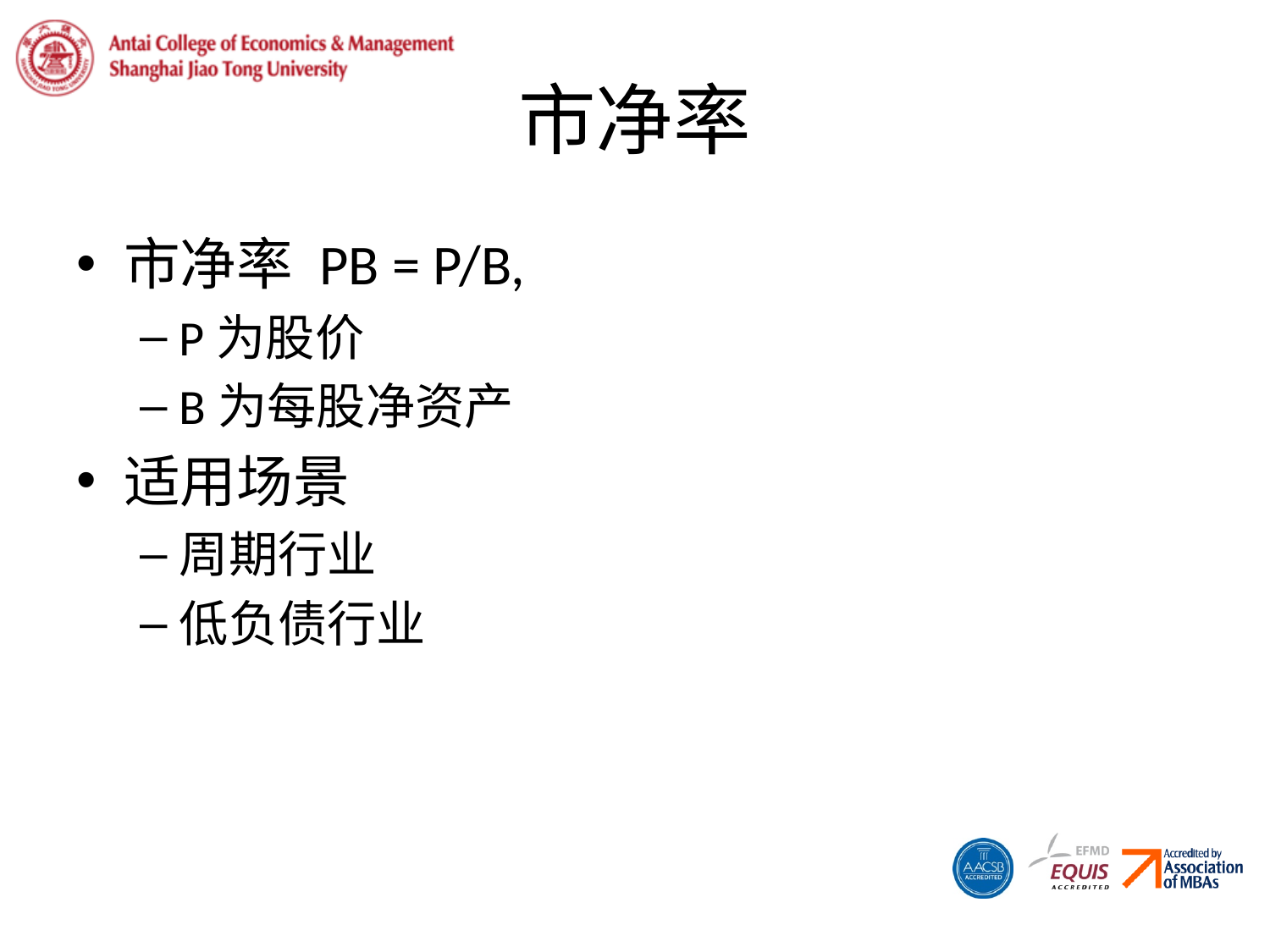

# 市净率
市净率 PB = P/B,
P为股价
B为每股净资产
适用场景
周期行业
低负债行业